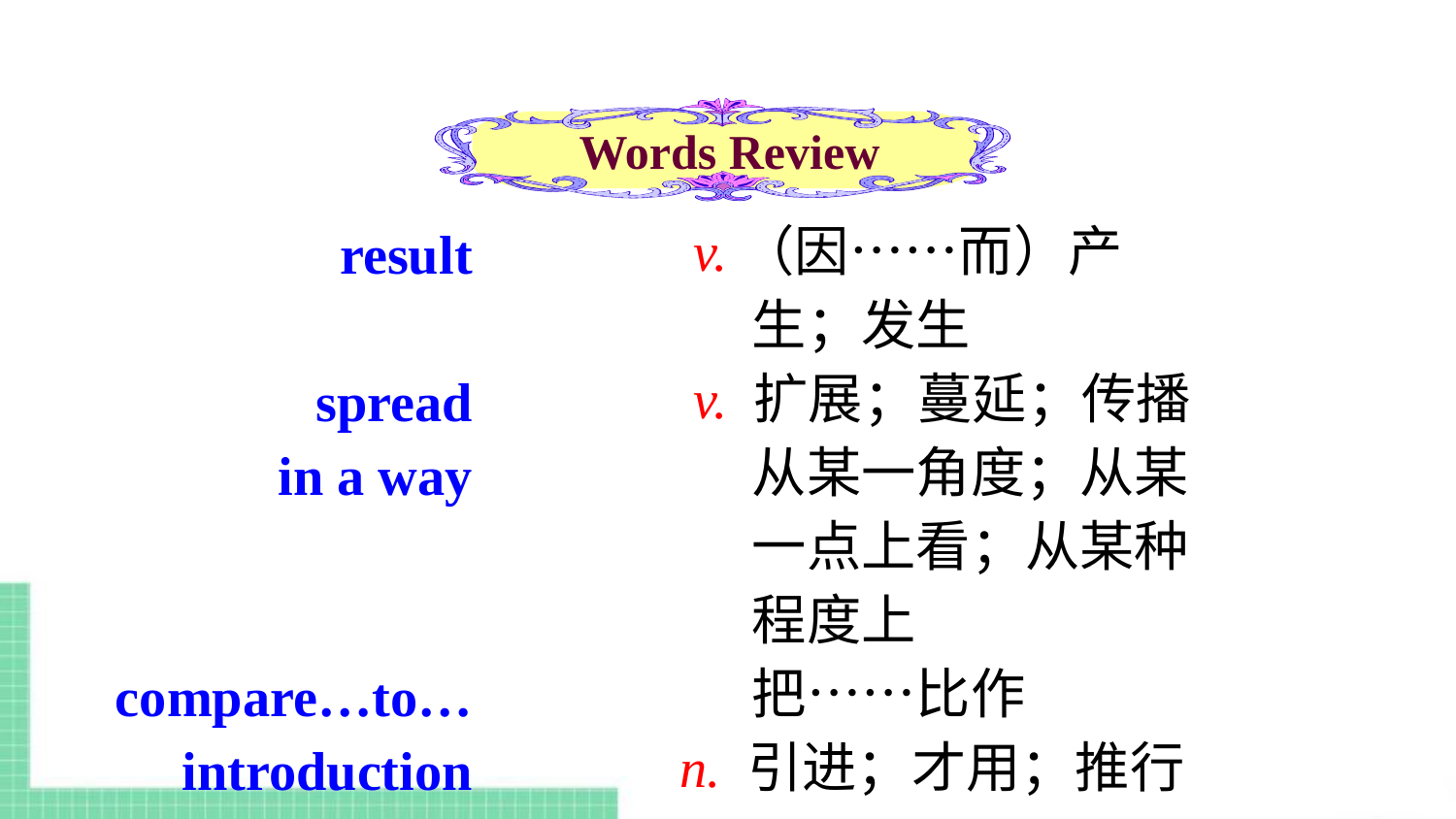

Words Review
  v.（因……而）产
      生；发生
  v. 扩展；蔓延；传播
      从某一角度；从某
      一点上看；从某种
      程度上
      把……比作
 n. 引进；才用；推行
 result

 spread
 in a way

compare…to…
introduction